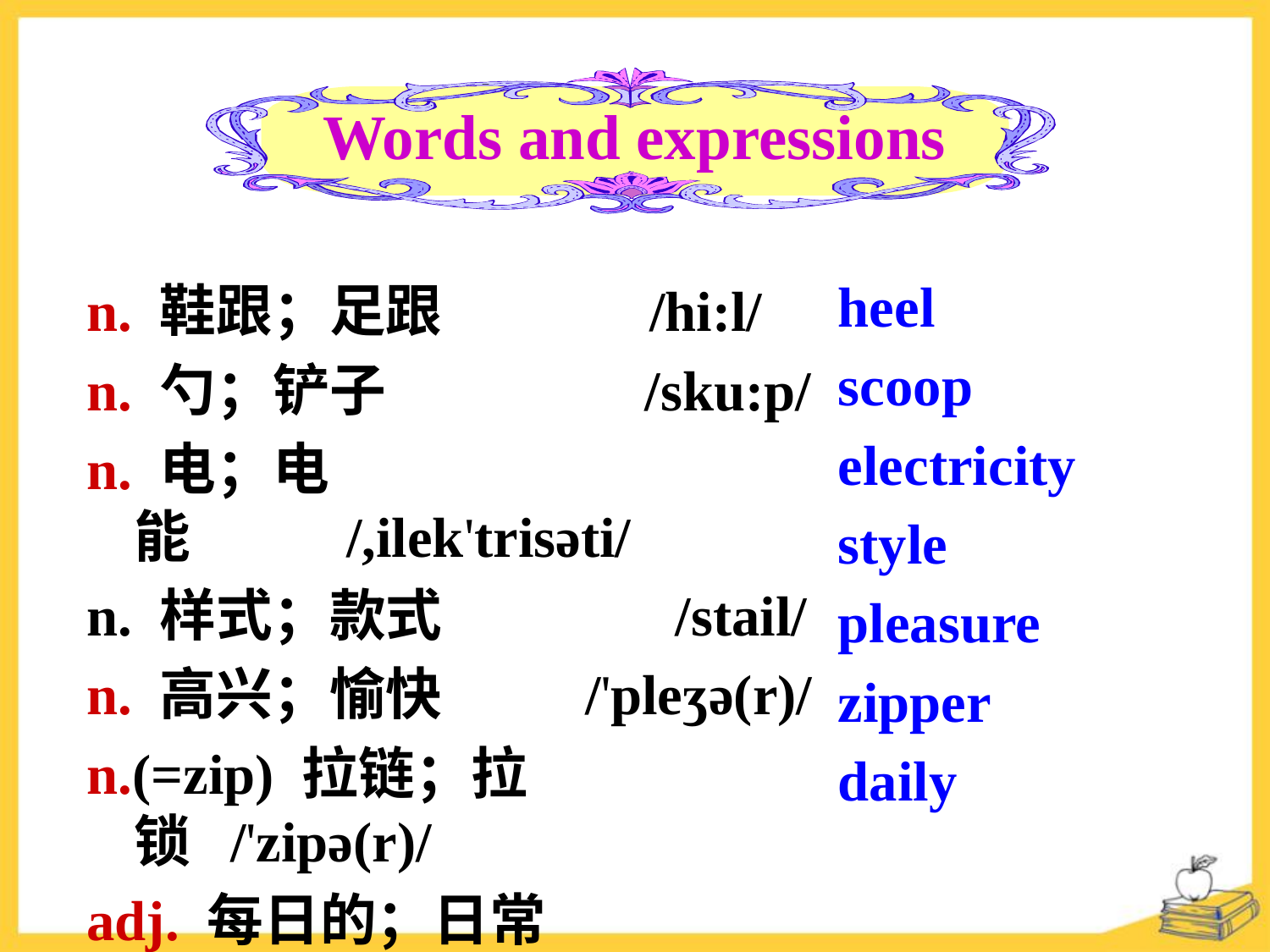

Words and expressions
heel
scoop
electricity
style
pleasure
zipper
daily
n. 鞋跟；足跟               /hi:l/
n. 勺；铲子                   /sku:p/
n. 电；电能           /,ilek'trisəti/
n. 样式；款式                 /stail/
n. 高兴；愉快          /'pleʒə(r)/
n.(=zip) 拉链；拉锁  /'zipə(r)/
adj. 每日的；日常的     /'deili/